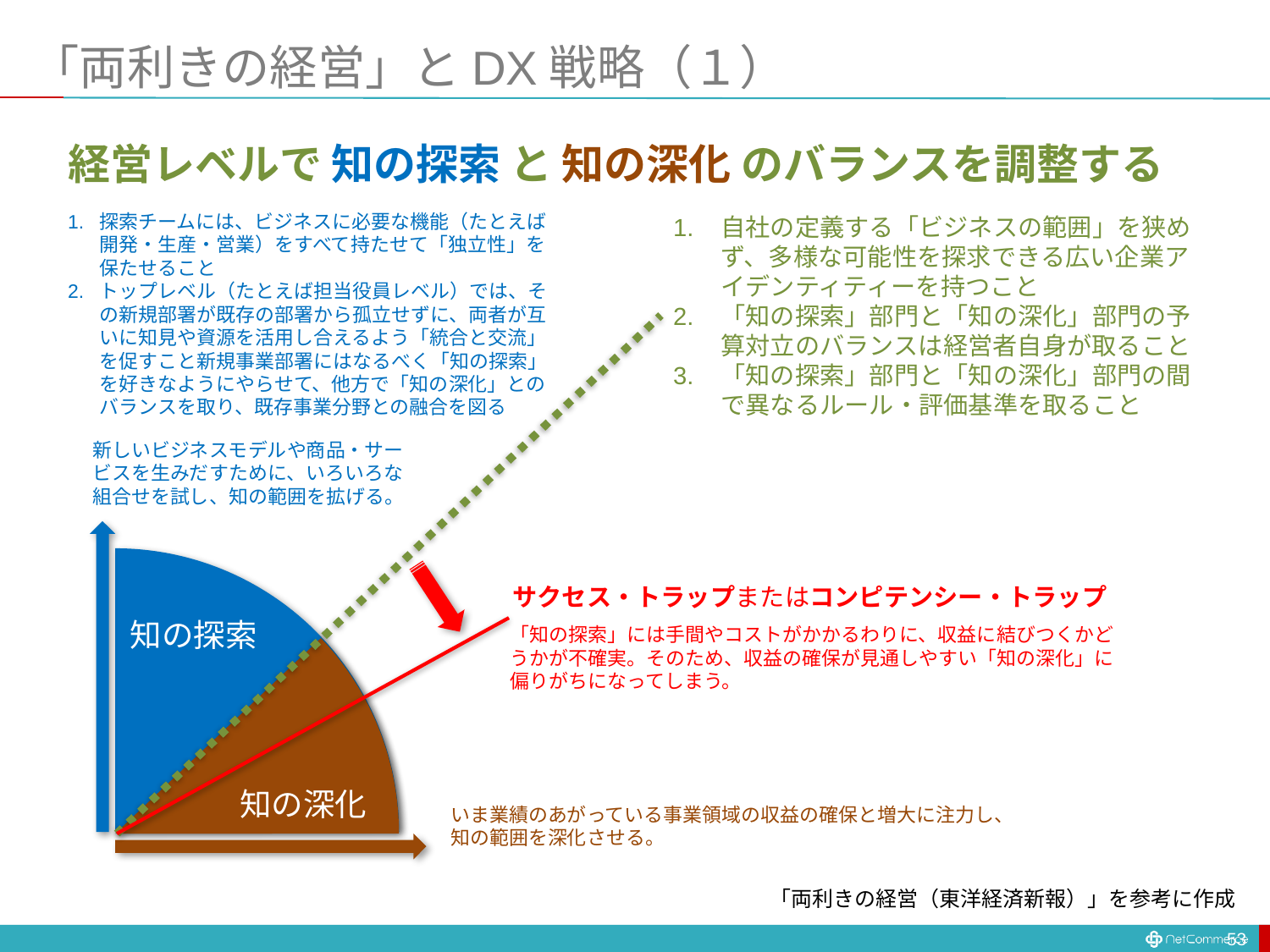

# 「両利きの経営」とDX戦略（１）
経営レベルで 知の探索 と 知の深化 のバランスを調整する
探索チームには、ビジネスに必要な機能（たとえば開発・生産・営業）をすべて持たせて「独立性」を保たせること
トップレベル（たとえば担当役員レベル）では、その新規部署が既存の部署から孤立せずに、両者が互いに知見や資源を活用し合えるよう「統合と交流」を促すこと新規事業部署にはなるべく「知の探索」を好きなようにやらせて、他方で「知の深化」とのバランスを取り、既存事業分野との融合を図る
自社の定義する「ビジネスの範囲」を狭めず、多様な可能性を探求できる広い企業アイデンティティーを持つこと
「知の探索」部門と「知の深化」部門の予算対立のバランスは経営者自身が取ること
「知の探索」部門と「知の深化」部門の間で異なるルール・評価基準を取ること
新しいビジネスモデルや商品・サービスを生みだすために、いろいろな組合せを試し、知の範囲を拡げる。

サクセス・トラップまたはコンピテンシー・トラップ

知の探索
「知の探索」には手間やコストがかかるわりに、収益に結びつくかどうかが不確実。そのため、収益の確保が見通しやすい「知の深化」に偏りがちになってしまう。

知の深化
いま業績のあがっている事業領域の収益の確保と増大に注力し、
知の範囲を深化させる。
「両利きの経営（東洋経済新報）」を参考に作成
53